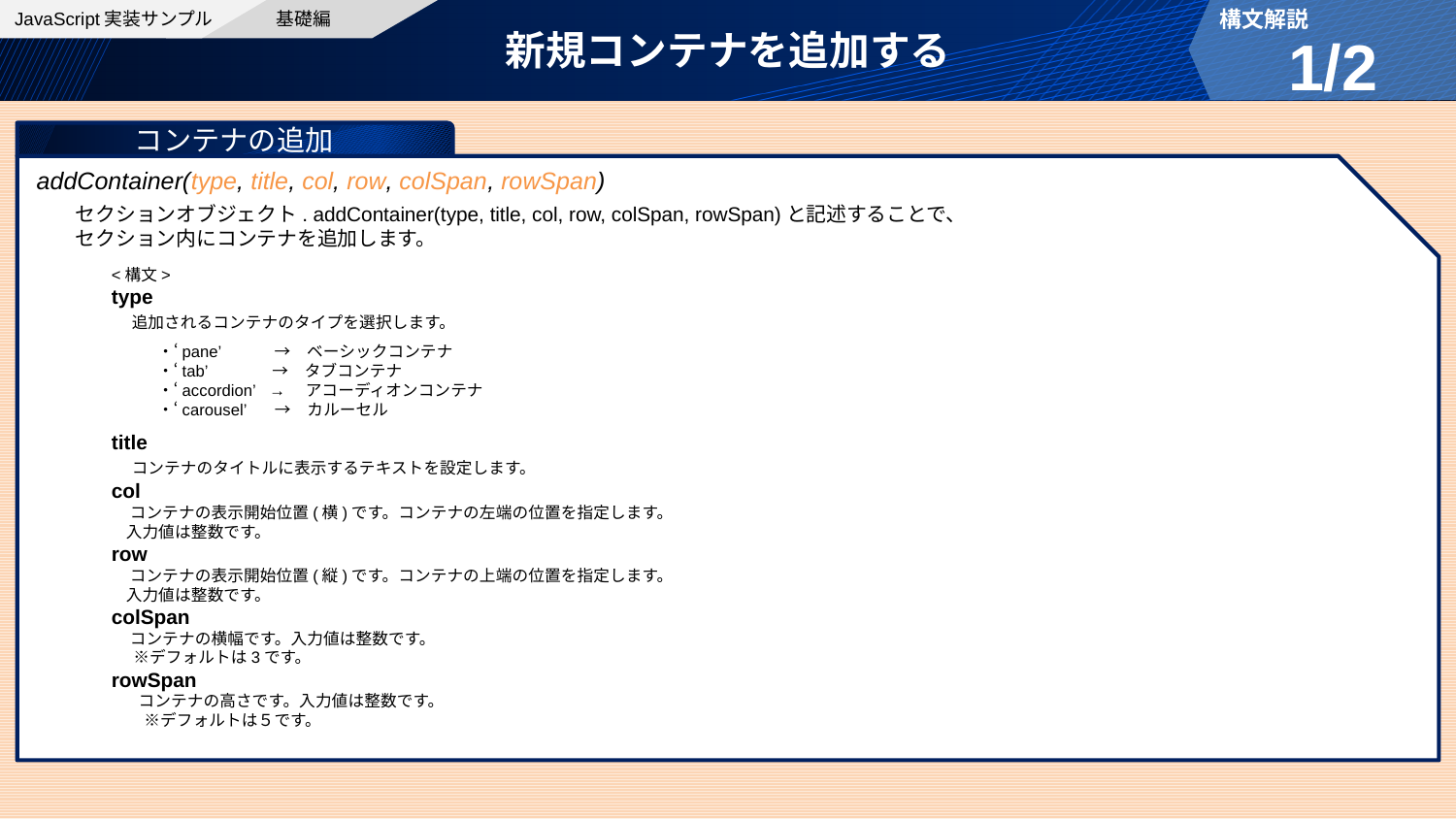

基礎編
構文解説
JavaScript実装サンプル

新規コンテナを追加する
1/2

コンテナの追加

addContainer(type, title, col, row, colSpan, rowSpan)
セクションオブジェクト. addContainer(type, title, col, row, colSpan, rowSpan)と記述することで、
セクション内にコンテナを追加します。
<構文>
type
　追加されるコンテナのタイプを選択します。

title
　コンテナのタイトルに表示するテキストを設定します。
col
    コンテナの表示開始位置(横)です。コンテナの左端の位置を指定します。
    入力値は整数です。
row
    コンテナの表示開始位置(縦)です。コンテナの上端の位置を指定します。
    入力値は整数です。
colSpan
    コンテナの横幅です。入力値は整数です。
      ※デフォルトは3です。
rowSpan
     コンテナの高さです。入力値は整数です。
　　※デフォルトは５です。
・‘pane’　　　→　ベーシックコンテナ
・‘tab’ 　　　  →　タブコンテナ
・‘accordion’   →　アコーディオンコンテナ
・‘carousel’　  →　カルーセル
© K.K. Ashisuto
69